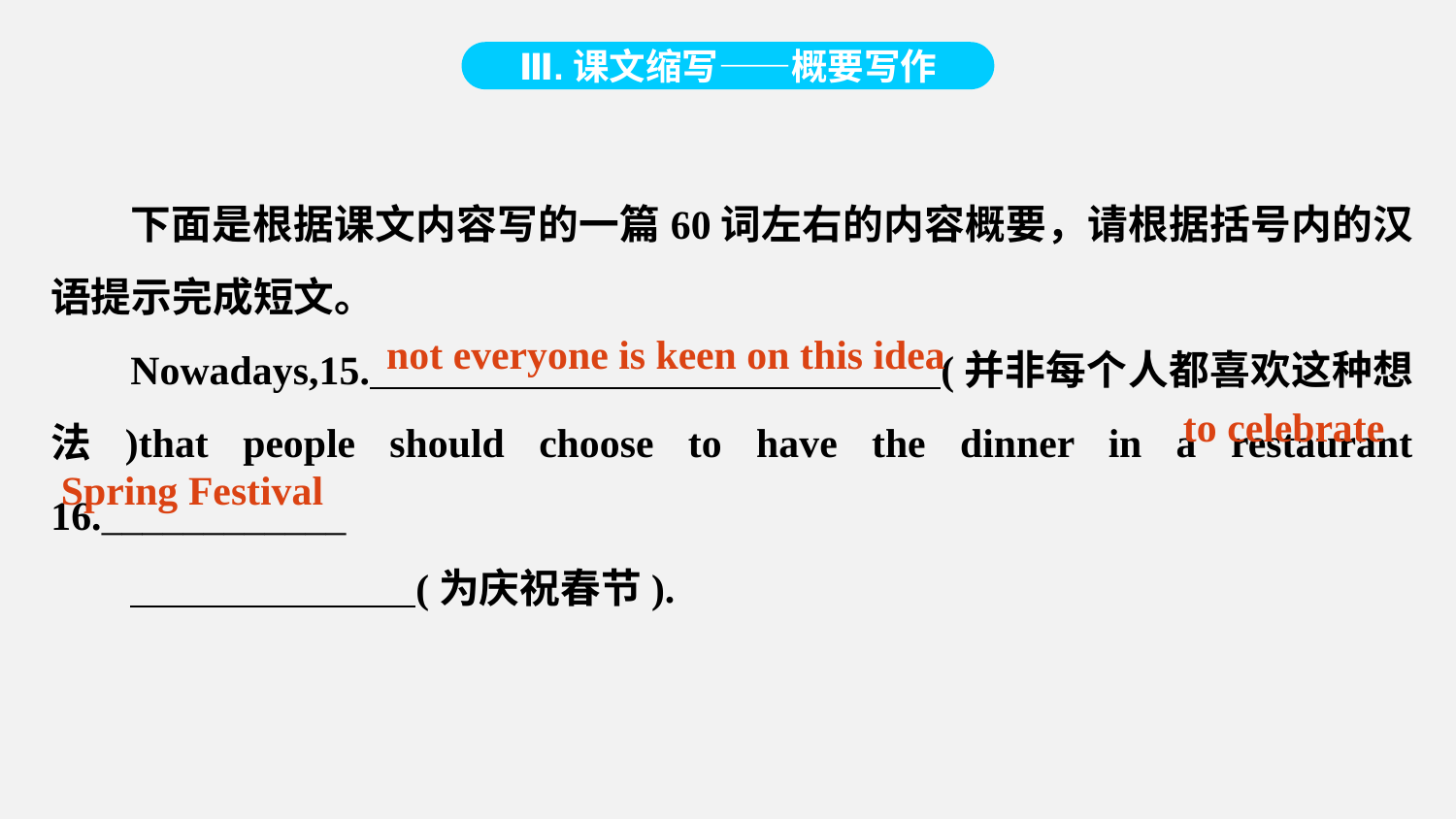

Ⅲ.课文缩写——概要写作
下面是根据课文内容写的一篇60词左右的内容概要，请根据括号内的汉语提示完成短文。
Nowadays,15.                                                      (并非每个人都喜欢这种想法)that people should choose to have the dinner in a restaurant 16.____________
                            (为庆祝春节).
not everyone is keen on this idea
to celebrate
 Spring Festival